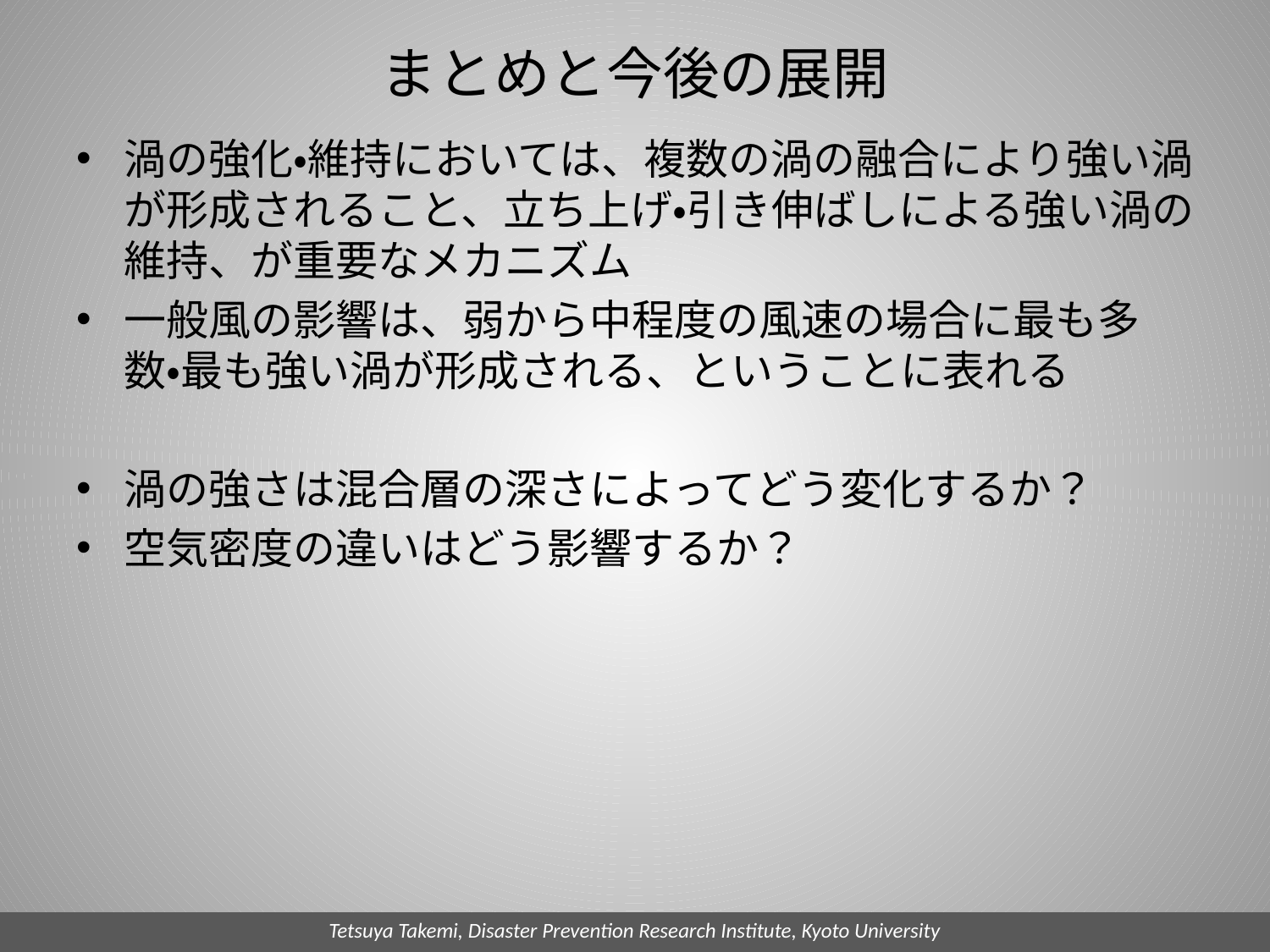

# まとめと今後の展開
渦の強化・維持においては、複数の渦の融合により強い渦が形成されること、立ち上げ・引き伸ばしによる強い渦の維持、が重要なメカニズム
一般風の影響は、弱から中程度の風速の場合に最も多数・最も強い渦が形成される、ということに表れる

渦の強さは混合層の深さによってどう変化するか？
空気密度の違いはどう影響するか？
Tetsuya Takemi, Disaster Prevention Research Institute, Kyoto University